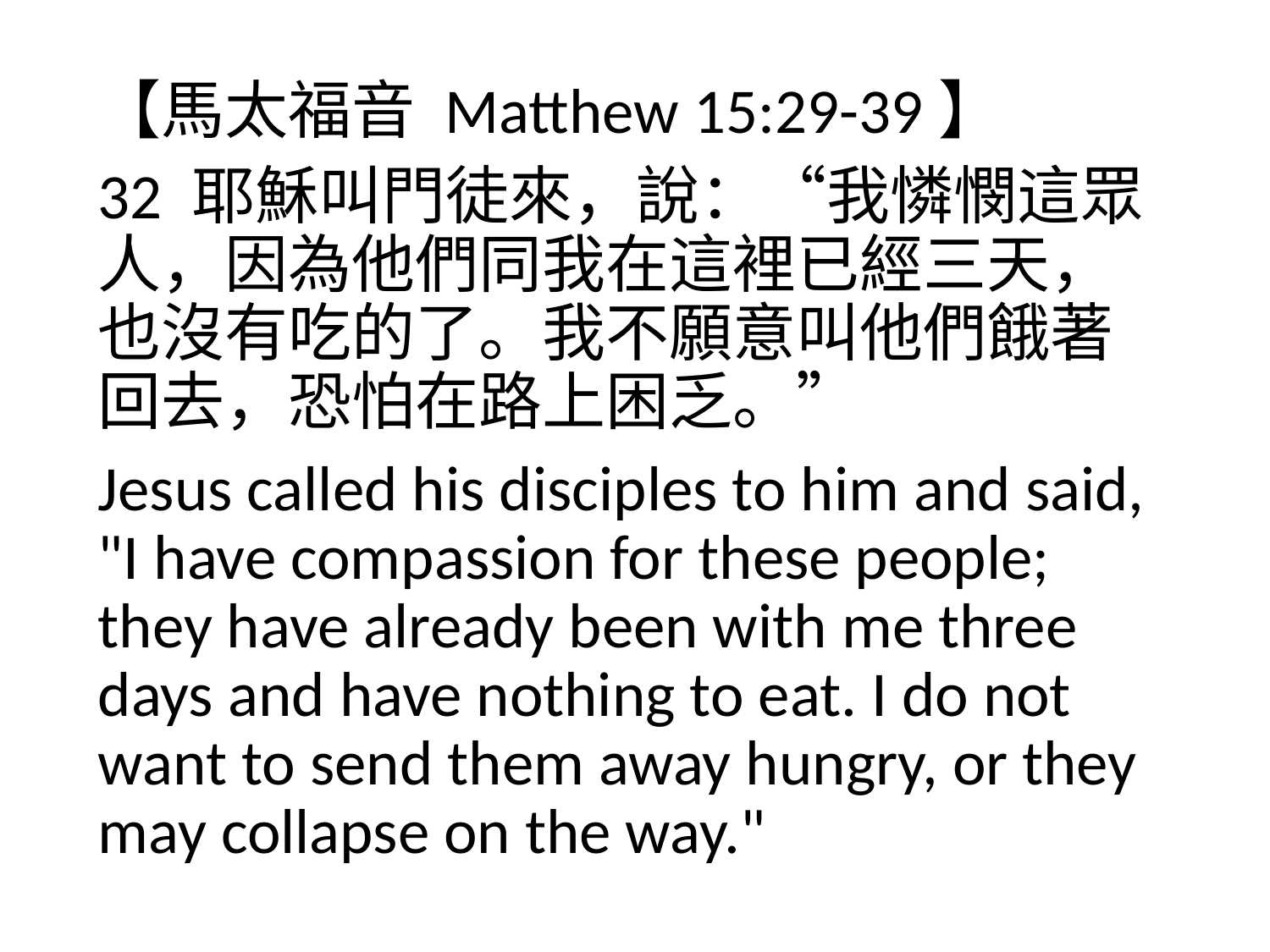

【馬太福音 Matthew 15:29-39】
32 耶穌叫門徒來，說：“我憐憫這眾人，因為他們同我在這裡已經三天，也沒有吃的了。我不願意叫他們餓著回去，恐怕在路上困乏。”
Jesus called his disciples to him and said, "I have compassion for these people; they have already been with me three days and have nothing to eat. I do not want to send them away hungry, or they may collapse on the way."